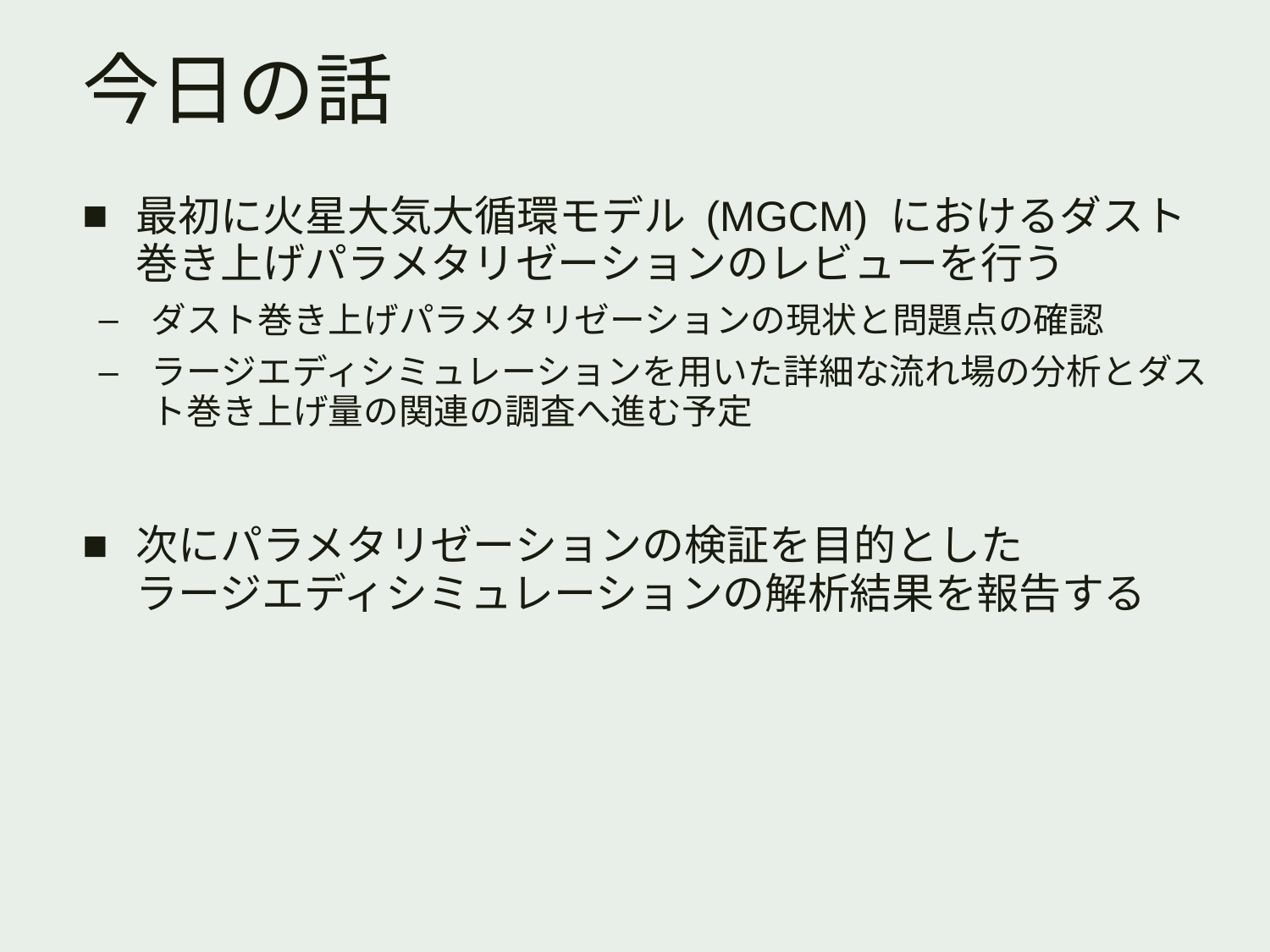

# 今日の話
最初に火星大気大循環モデル (MGCM) におけるダスト巻き上げパラメタリゼーションのレビューを行う
ダスト巻き上げパラメタリゼーションの現状と問題点の確認
ラージエディシミュレーションを用いた詳細な流れ場の分析とダスト巻き上げ量の関連の調査へ進む予定

次にパラメタリゼーションの検証を目的とした
ラージエディシミュレーションの解析結果を報告する